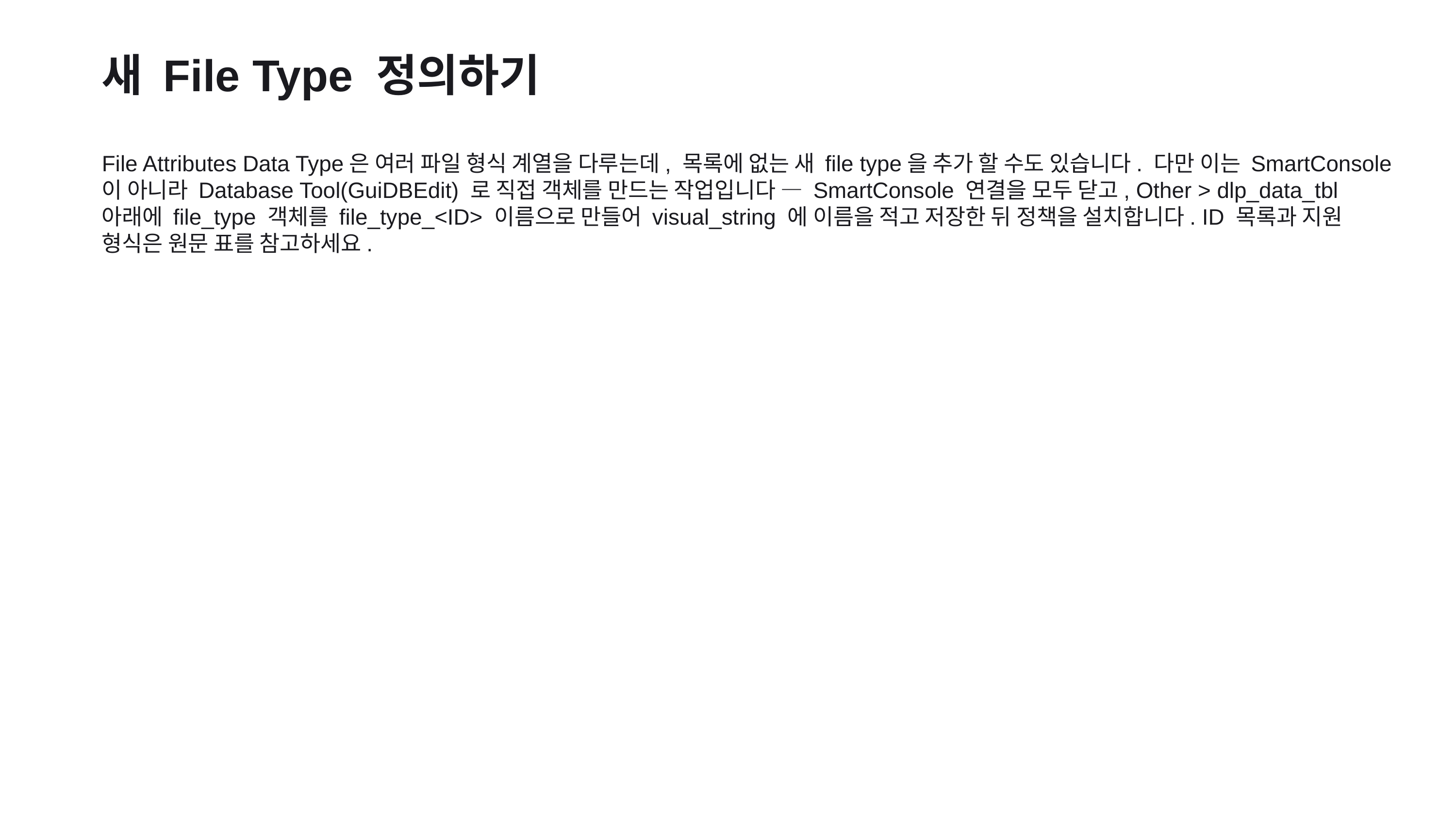

새 File Type 정의하기
File Attributes Data Type은 여러 파일 형식 계열을 다루는데, 목록에 없는 새 file type을 추가 할 수도 있습니다. 다만 이는 SmartConsole이 아니라 Database Tool(GuiDBEdit) 로 직접 객체를 만드는 작업입니다 — SmartConsole 연결을 모두 닫고, Other > dlp_data_tbl 아래에 file_type 객체를 file_type_<ID> 이름으로 만들어 visual_string 에 이름을 적고 저장한 뒤 정책을 설치합니다. ID 목록과 지원 형식은 원문 표를 참고하세요.